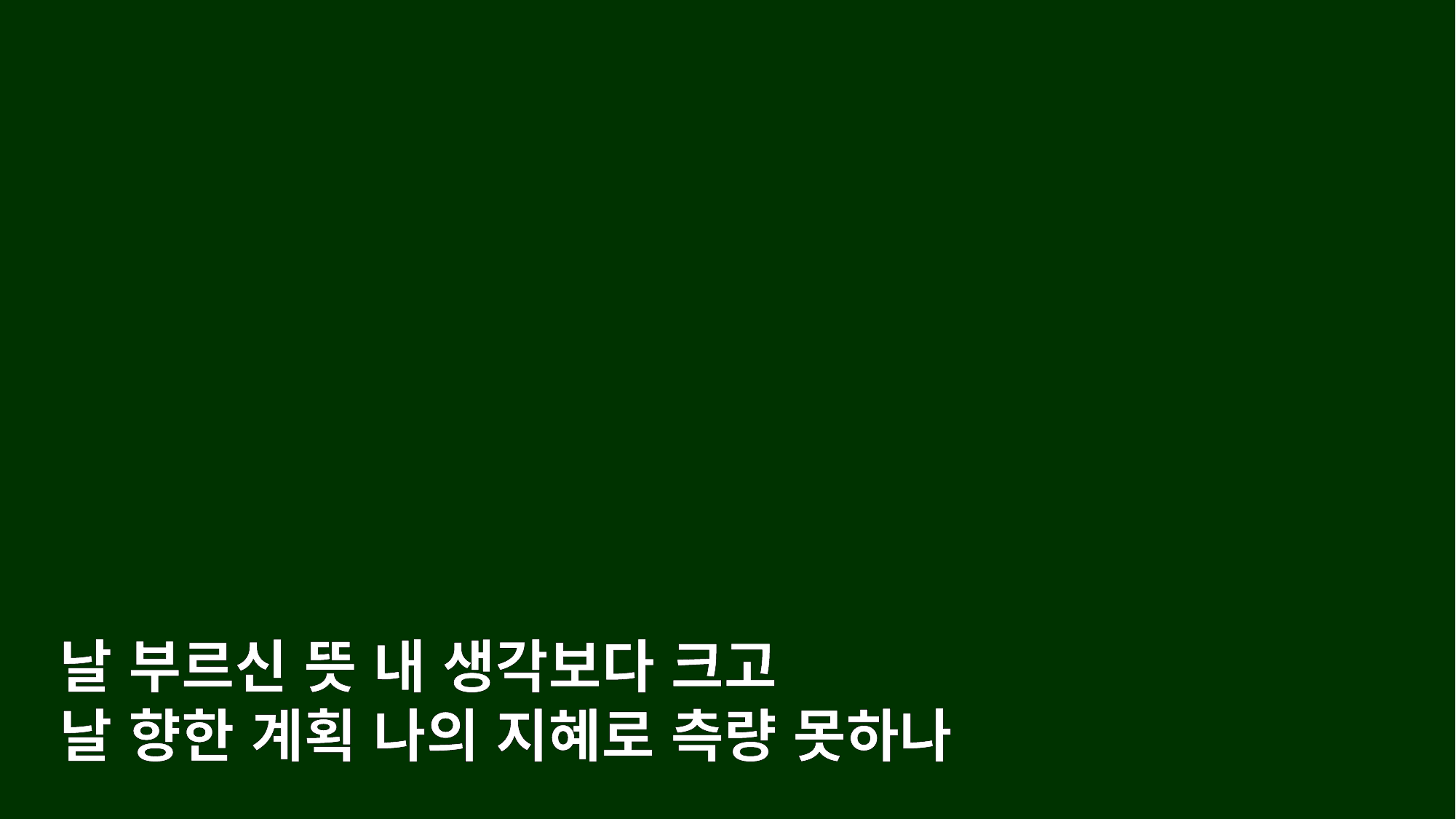

날 부르신 뜻 내 생각보다 크고
날 향한 계획 나의 지혜로 측량 못하나